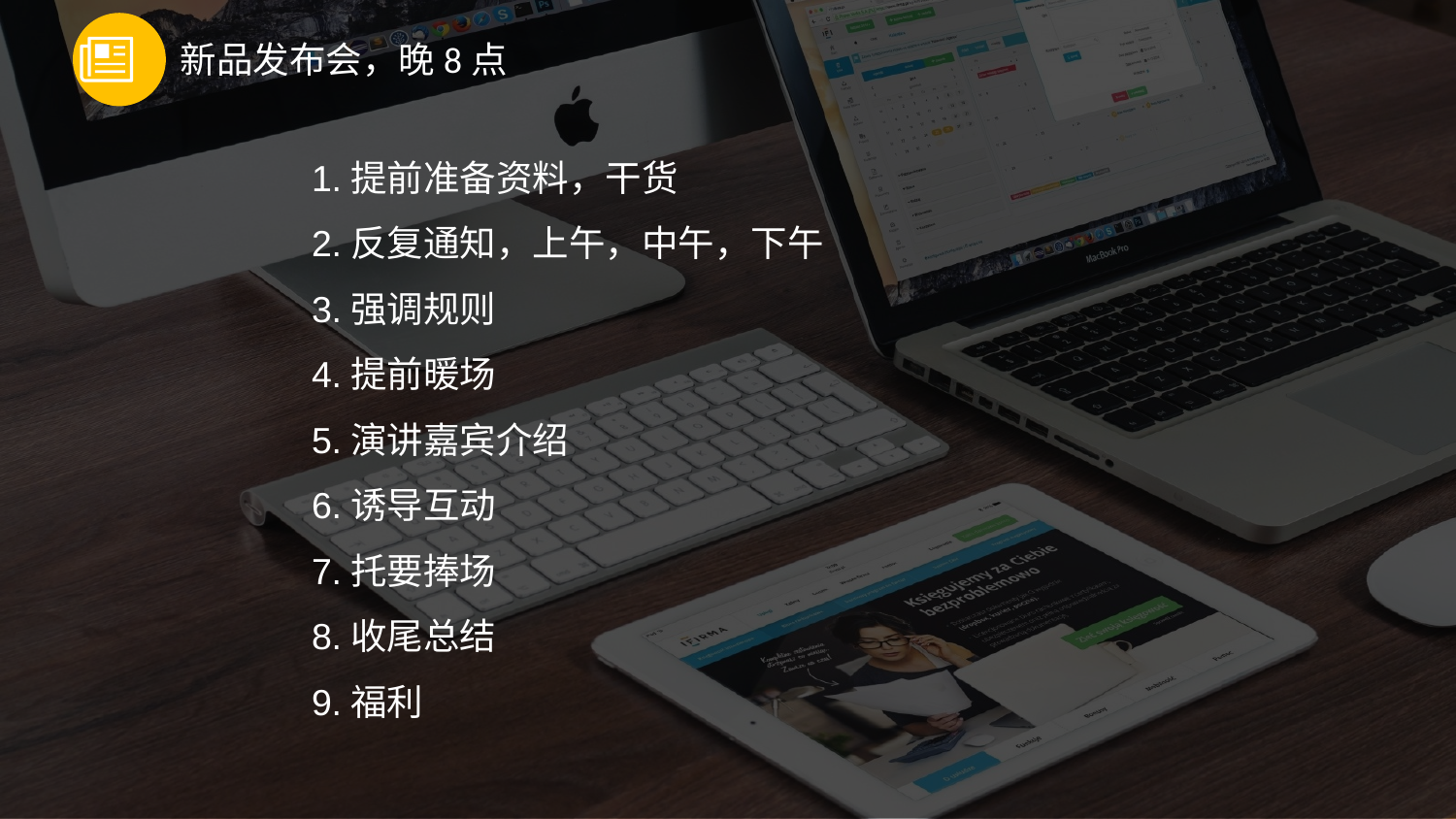

新品发布会，晚8点

1.提前准备资料，干货
2.反复通知，上午，中午，下午
3.强调规则
4.提前暖场
5.演讲嘉宾介绍
6.诱导互动
7.托要捧场
8.收尾总结
9.福利